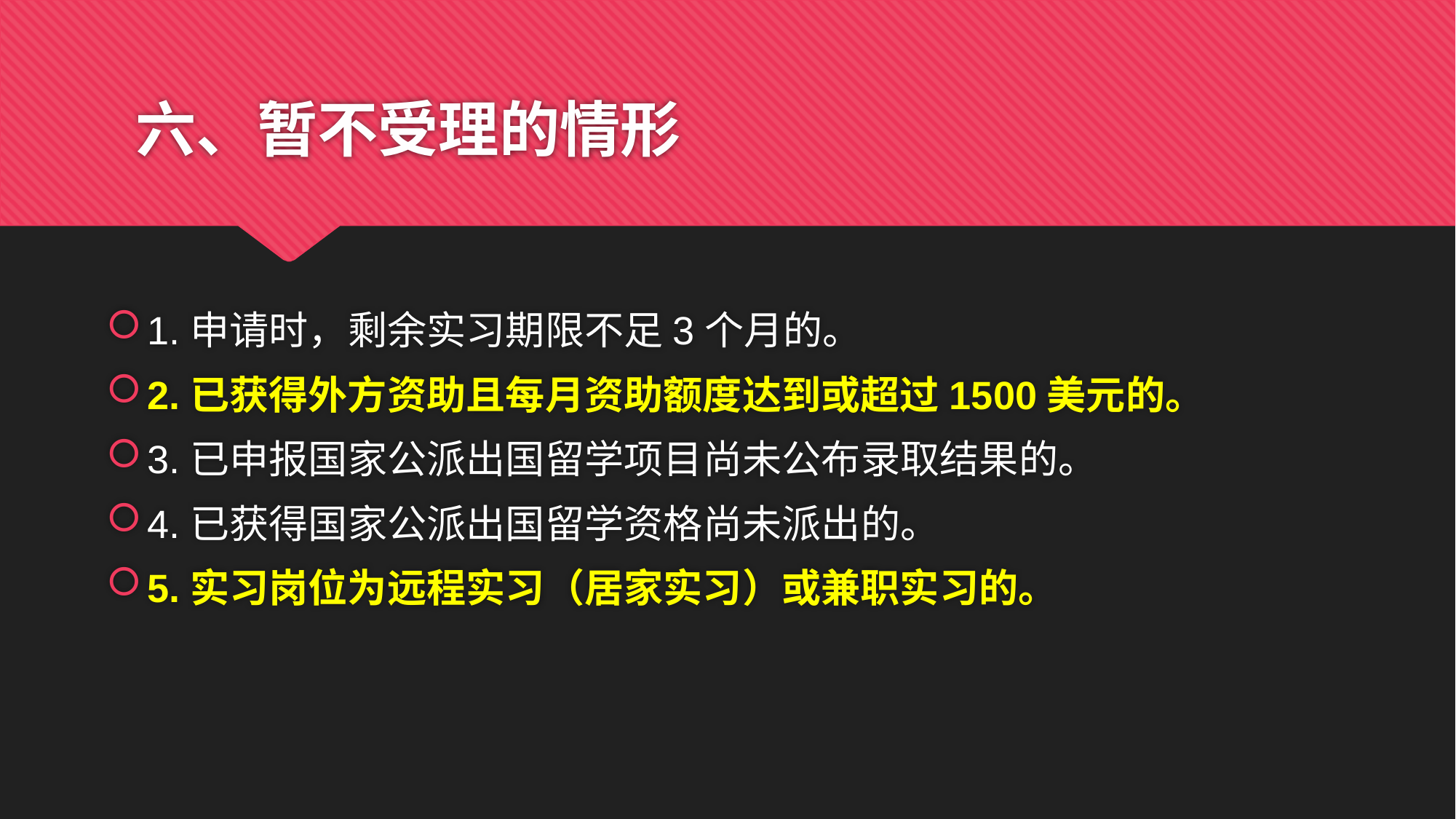

# 六、暂不受理的情形

1.申请时，剩余实习期限不足3个月的。
2.已获得外方资助且每月资助额度达到或超过1500美元的。
3.已申报国家公派出国留学项目尚未公布录取结果的。
4.已获得国家公派出国留学资格尚未派出的。
5.实习岗位为远程实习（居家实习）或兼职实习的。